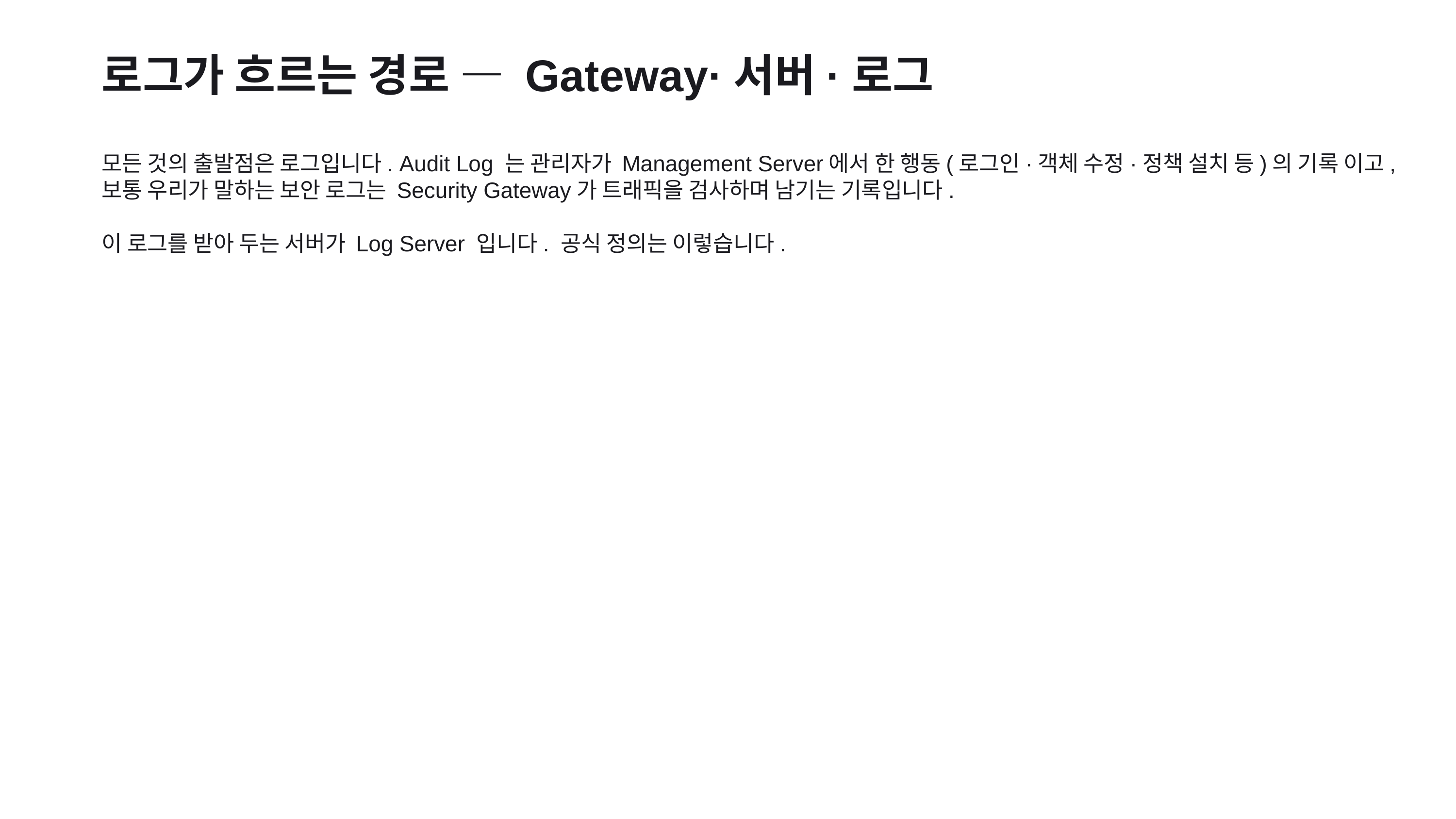

로그가 흐르는 경로 — Gateway·서버·로그
모든 것의 출발점은 로그입니다. Audit Log 는 관리자가 Management Server에서 한 행동(로그인·객체 수정·정책 설치 등)의 기록 이고, 보통 우리가 말하는 보안 로그는 Security Gateway가 트래픽을 검사하며 남기는 기록입니다.

이 로그를 받아 두는 서버가 Log Server 입니다. 공식 정의는 이렇습니다.